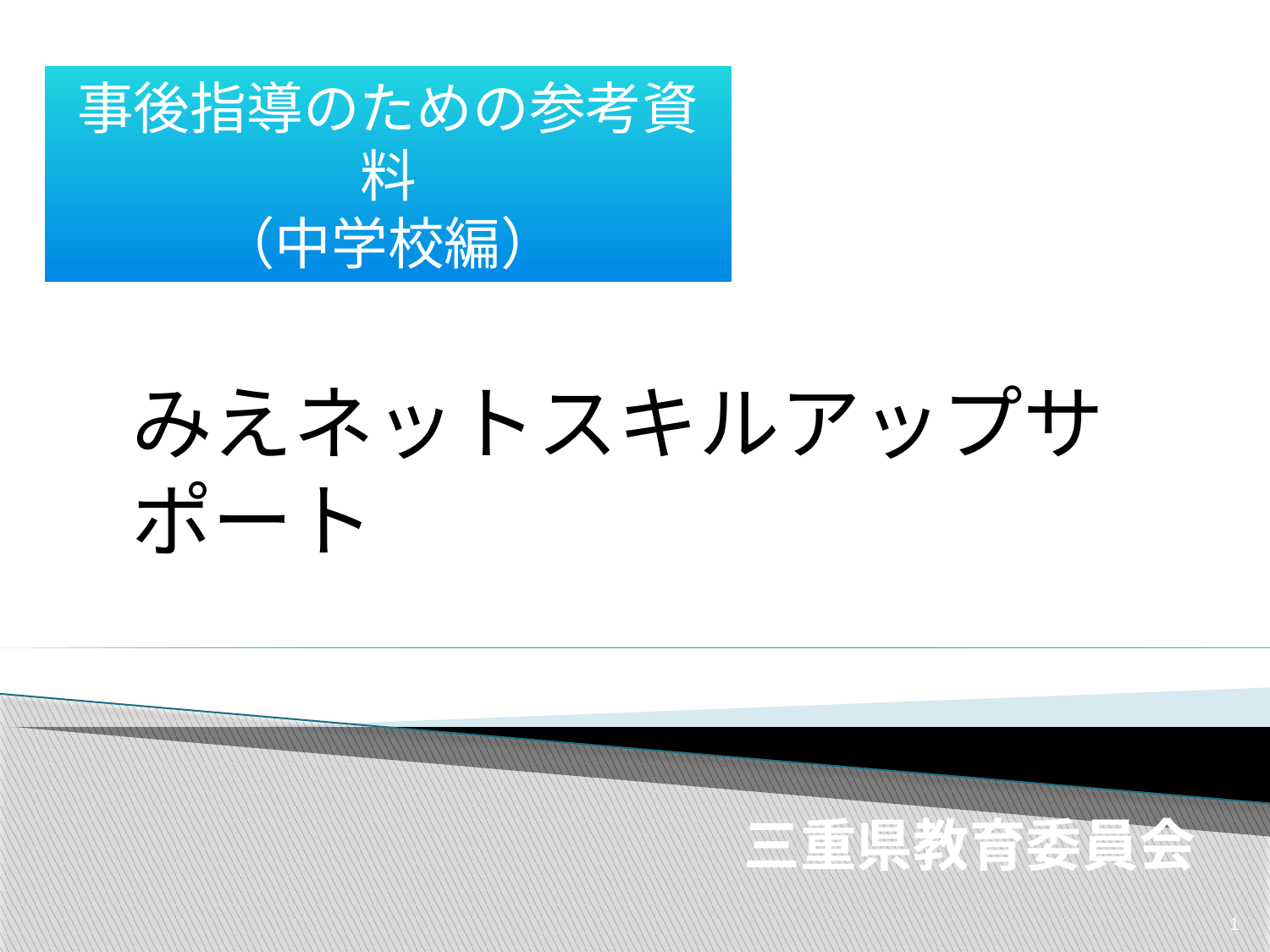

事後指導のための参考資料
（中学校編）
みえネットスキルアップサポート
三重県教育委員会
1